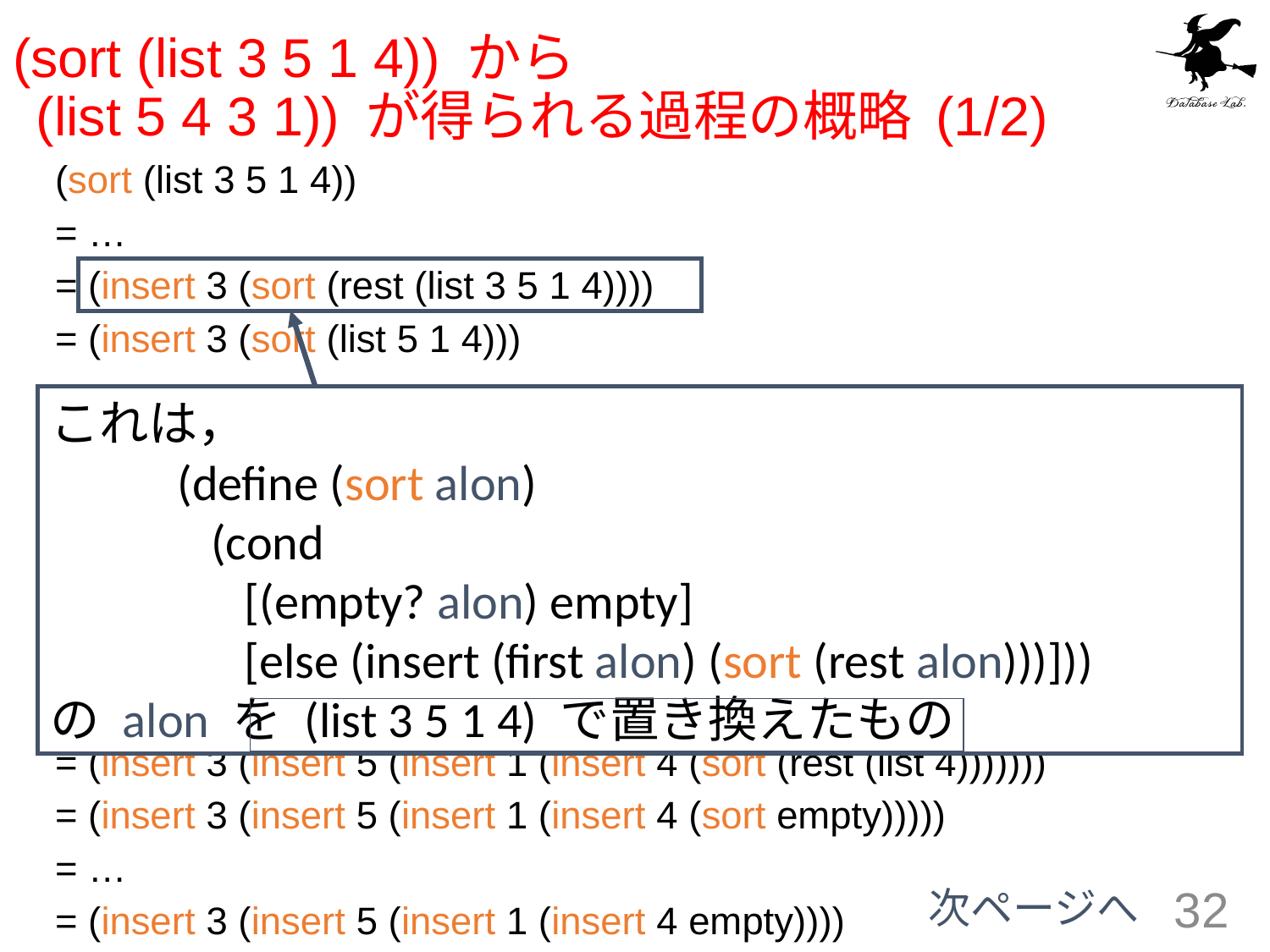

# (sort (list 3 5 1 4)) から (list 5 4 3 1)) が得られる過程の概略 (1/2)
(sort (list 3 5 1 4))
= …
= (insert 3 (sort (rest (list 3 5 1 4))))
= (insert 3 (sort (list 5 1 4)))
= …
= (insert 3 (insert 5 (sort (rest (list 5 1 4)))))
= (insert 3 (insert 5 (sort (list 1 4))))
= …
= (insert 3 (insert 5 (insert 1 (sort (rest (list 1 4))))))
= (insert 3 (insert 5 (insert 1 (sort (list 4)))))
= …
= (insert 3 (insert 5 (insert 1 (insert 4 (sort (rest (list 4)))))))
= (insert 3 (insert 5 (insert 1 (insert 4 (sort empty)))))
= …
= (insert 3 (insert 5 (insert 1 (insert 4 empty))))

これは，
	(define (sort alon)
	   (cond
	      [(empty? alon) empty]
	      [else (insert (first alon) (sort (rest alon)))]))
の alon を (list 3 5 1 4) で置き換えたもの

次ページへ
32